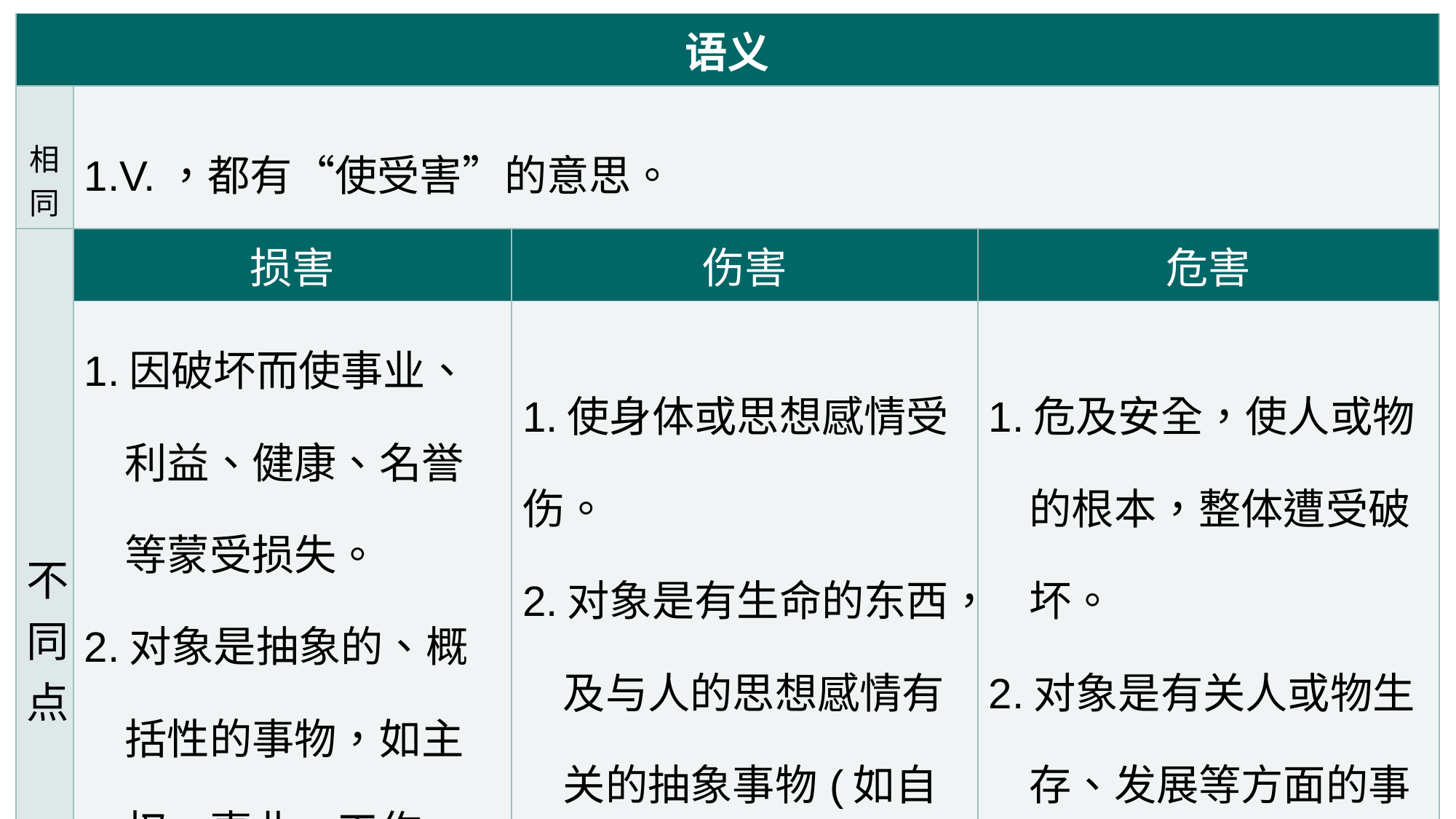

| 语义 |  |  |  |
| --- | --- | --- | --- |
| 相同 | 1.V.，都有“使受害”的意思。 |  |  |
| 不同点 | 损害 | 伤害 | 危害 |
|  | 1.因破坏而使事业、 利益、健康、名誉 等蒙受损失。 2.对象是抽象的、概 括性的事物，如主 权、事业、工作、 利益、视力、名誉等。 | 1.使身体或思想感情受伤。 2.对象是有生命的东西， 及与人的思想感情有 关的抽象事物(如自尊 心、积极性等)。 | 1.危及安全，使人或物 的根本，整体遭受破 坏。 2.对象是有关人或物生 存、发展等方面的事 物，如生命、青少年、 安全、国家、社会等。 |